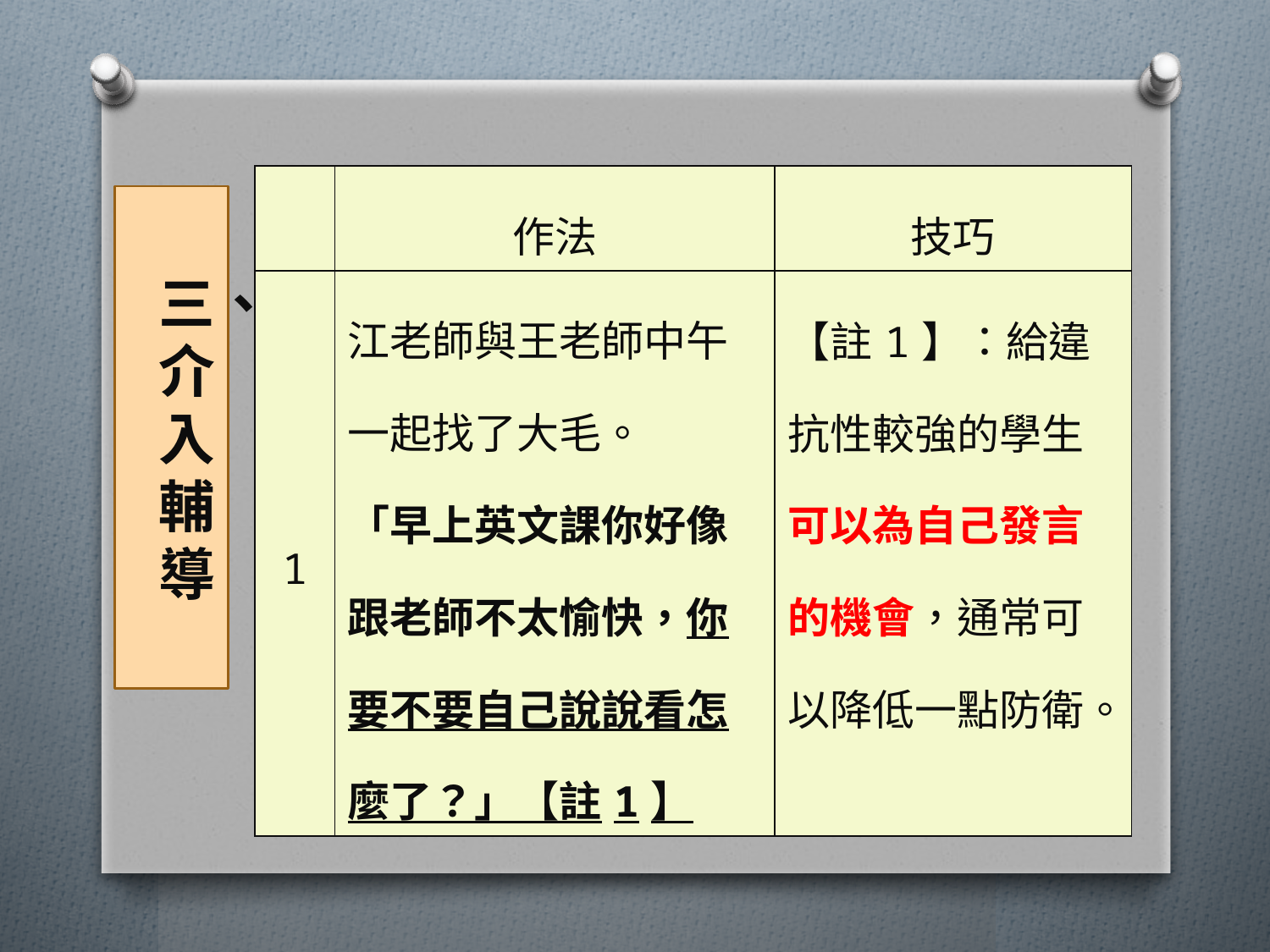

|  | 作法 | 技巧 |
| --- | --- | --- |
| 1 | 江老師與王老師中午一起找了大毛。 「早上英文課你好像跟老師不太愉快，你要不要自己說說看怎麼了？」【註1】 | 【註1】：給違抗性較強的學生可以為自己發言的機會，通常可以降低一點防衛。 |
# 三、介入輔導